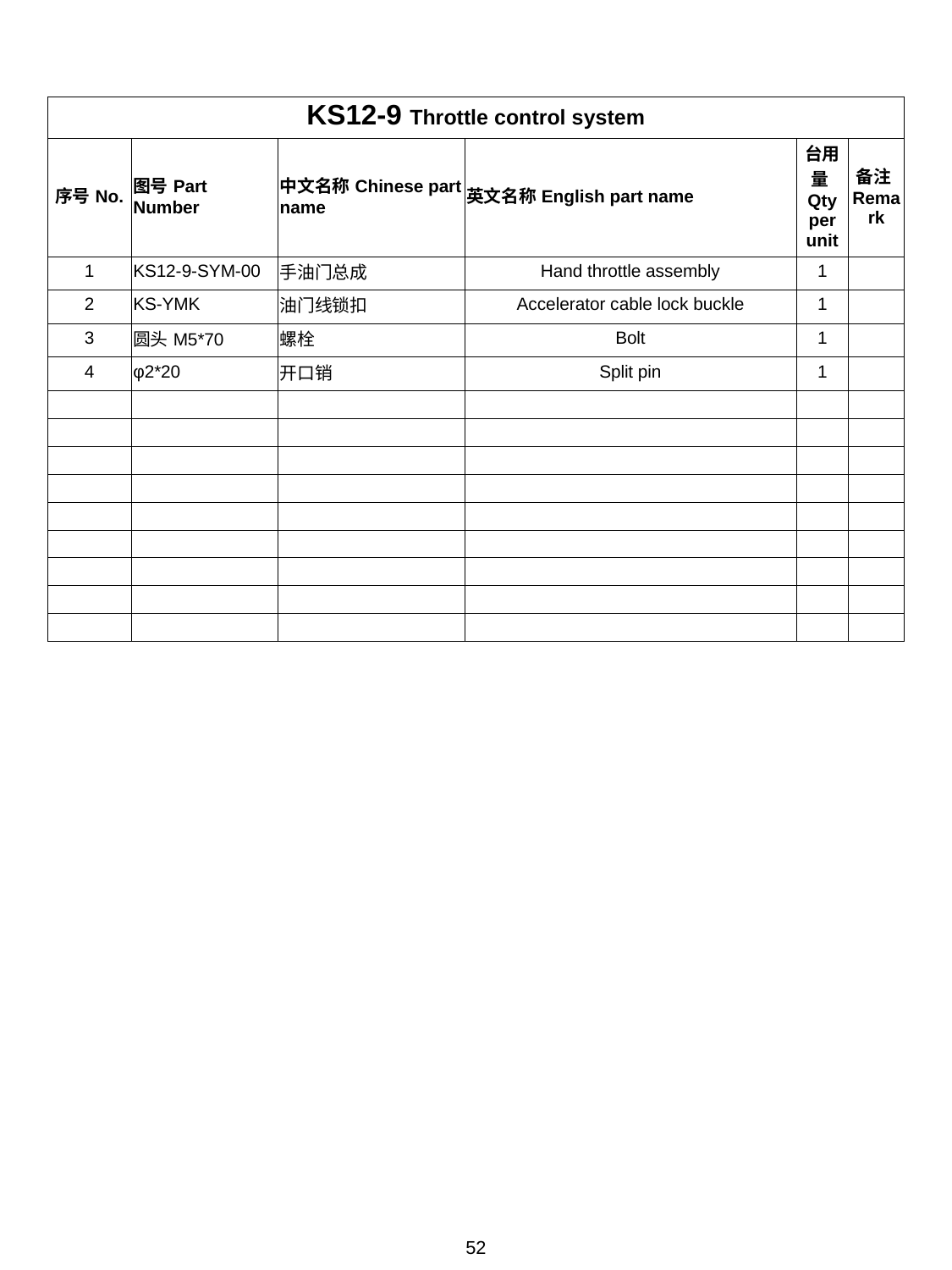

| KS12-9 Throttle control system |  |  |  |  |  |
| --- | --- | --- | --- | --- | --- |
| 序号No. | 图号Part Number | 中文名称Chinese part name | 英文名称English part name | 台用量Qty per unit | 备注Remark |
| 1 | KS12-9-SYM-00 | 手油门总成 | Hand throttle assembly | 1 |  |
| 2 | KS-YMK | 油门线锁扣 | Accelerator cable lock buckle | 1 |  |
| 3 | 圆头M5\*70 | 螺栓 | Bolt | 1 |  |
| 4 | φ2\*20 | 开口销 | Split pin | 1 |  |
|  |  |  |  |  |  |
|  |  |  |  |  |  |
|  |  |  |  |  |  |
|  |  |  |  |  |  |
|  |  |  |  |  |  |
|  |  |  |  |  |  |
|  |  |  |  |  |  |
|  |  |  |  |  |  |
|  |  |  |  |  |  |
52